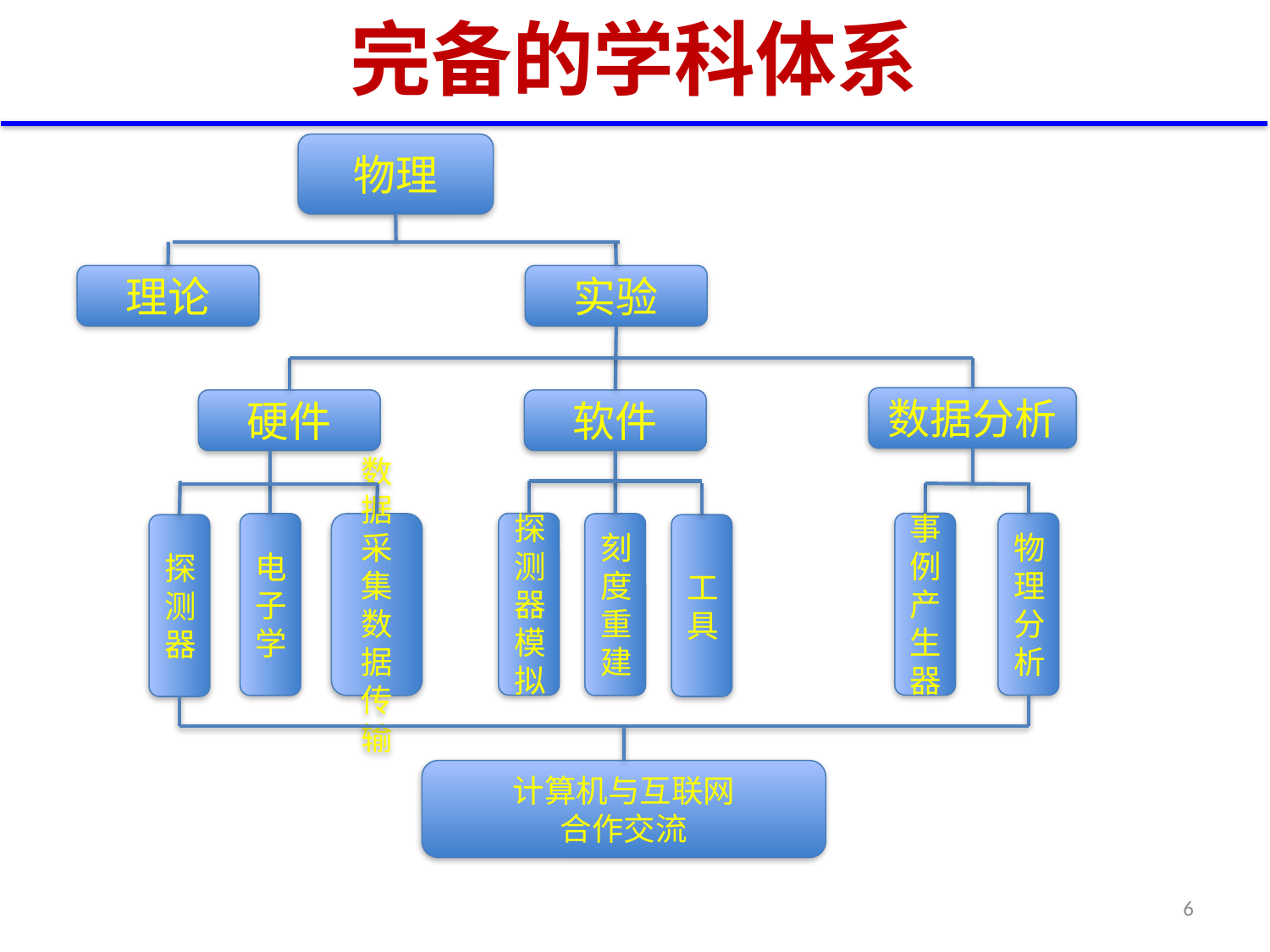

# 完备的学科体系
物理
理论
实验
数据分析
硬件
软件
数据采集数据传输
物理分析
探测器模拟
事例产生器
电子学
刻度重建
探测器
工具
计算机与互联网
合作交流
6